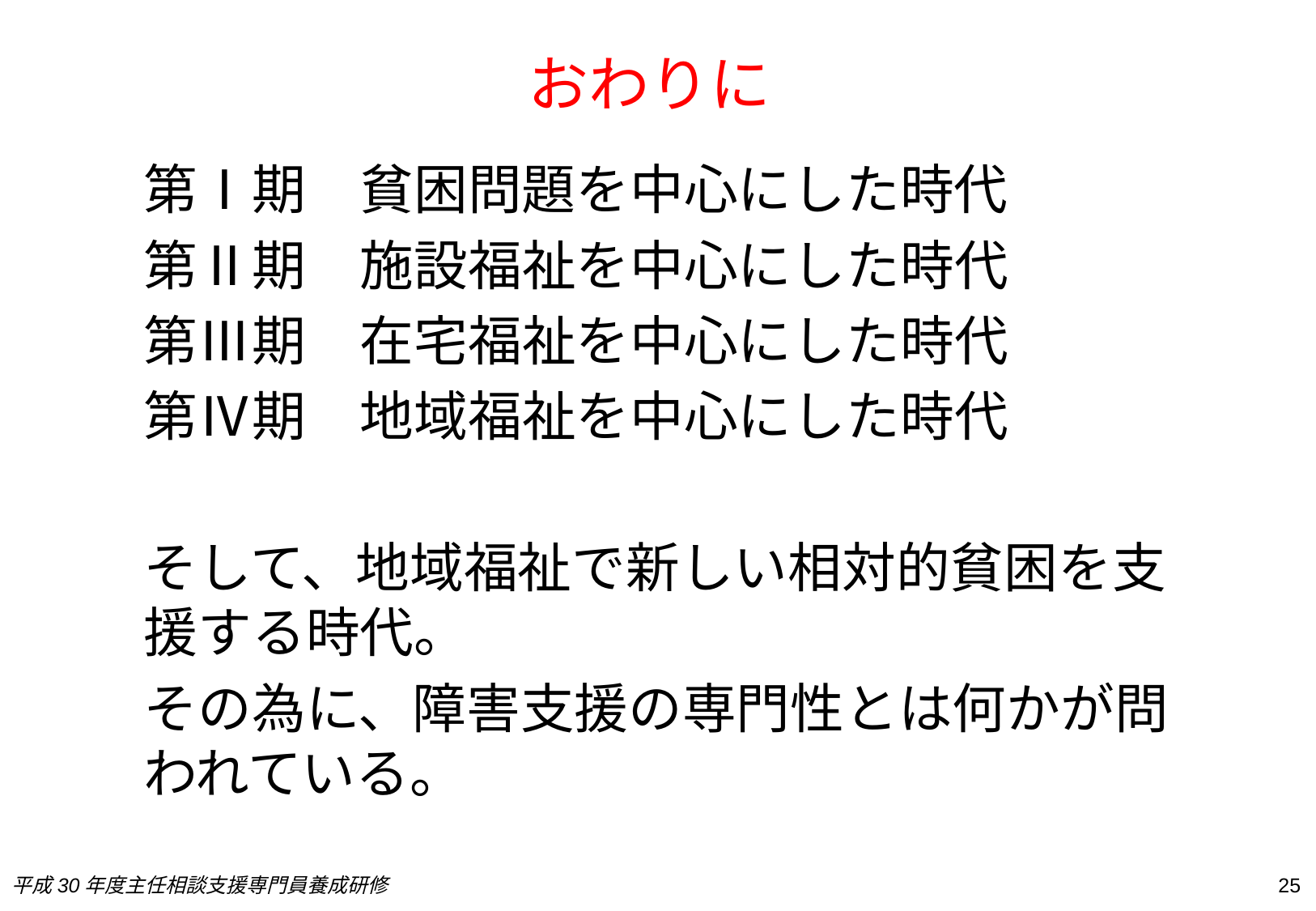

# おわりに
第Ⅰ期　貧困問題を中心にした時代
第Ⅱ期　施設福祉を中心にした時代
第Ⅲ期　在宅福祉を中心にした時代
第Ⅳ期　地域福祉を中心にした時代

そして、地域福祉で新しい相対的貧困を支援する時代。
その為に、障害支援の専門性とは何かが問われている。

平成30年度主任相談支援専門員養成研修
25